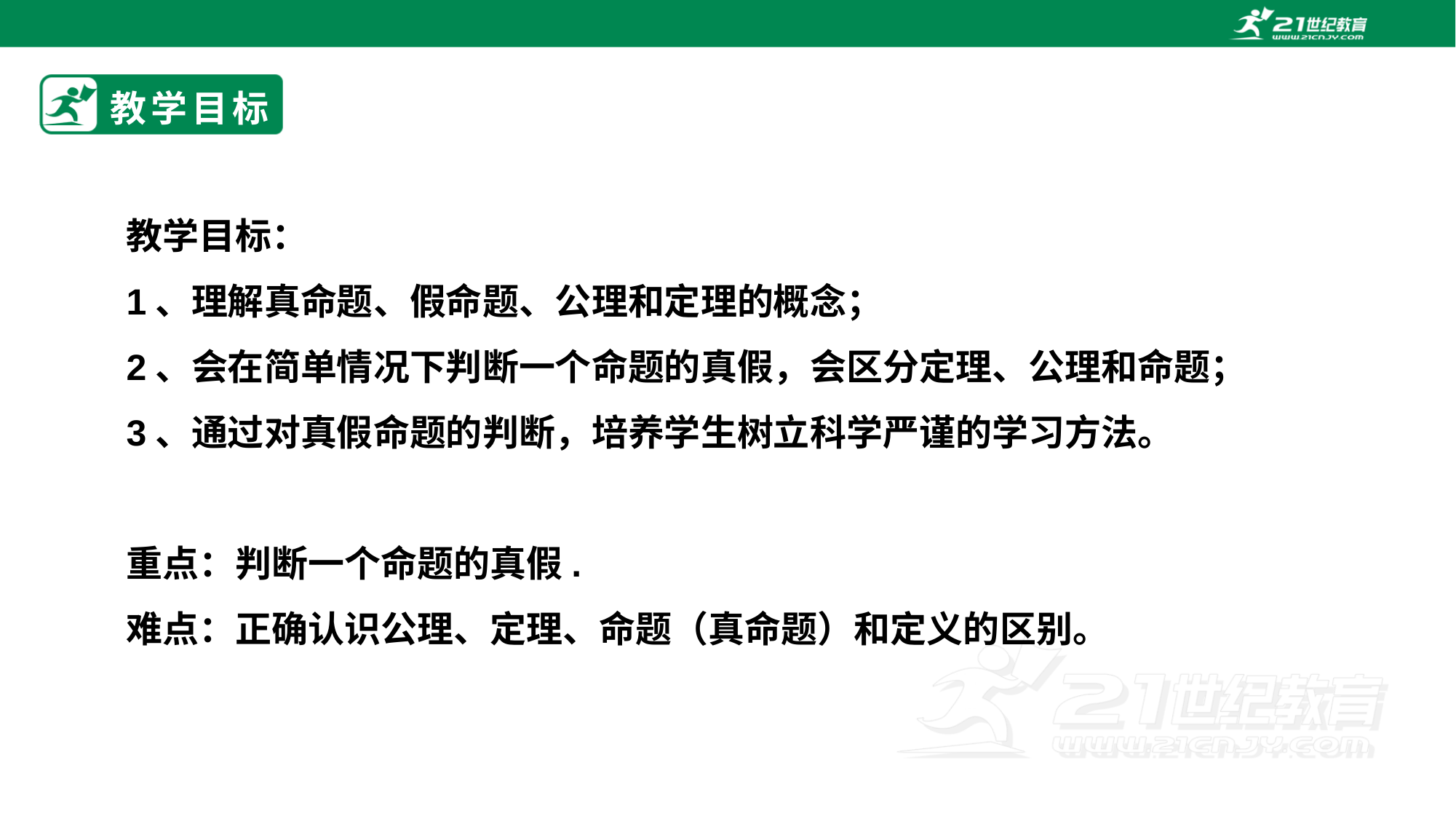

# 教学目标
教学目标：
1、理解真命题、假命题、公理和定理的概念；
2、会在简单情况下判断一个命题的真假，会区分定理、公理和命题；
3、通过对真假命题的判断，培养学生树立科学严谨的学习方法。

重点：判断一个命题的真假.
难点：正确认识公理、定理、命题（真命题）和定义的区别。